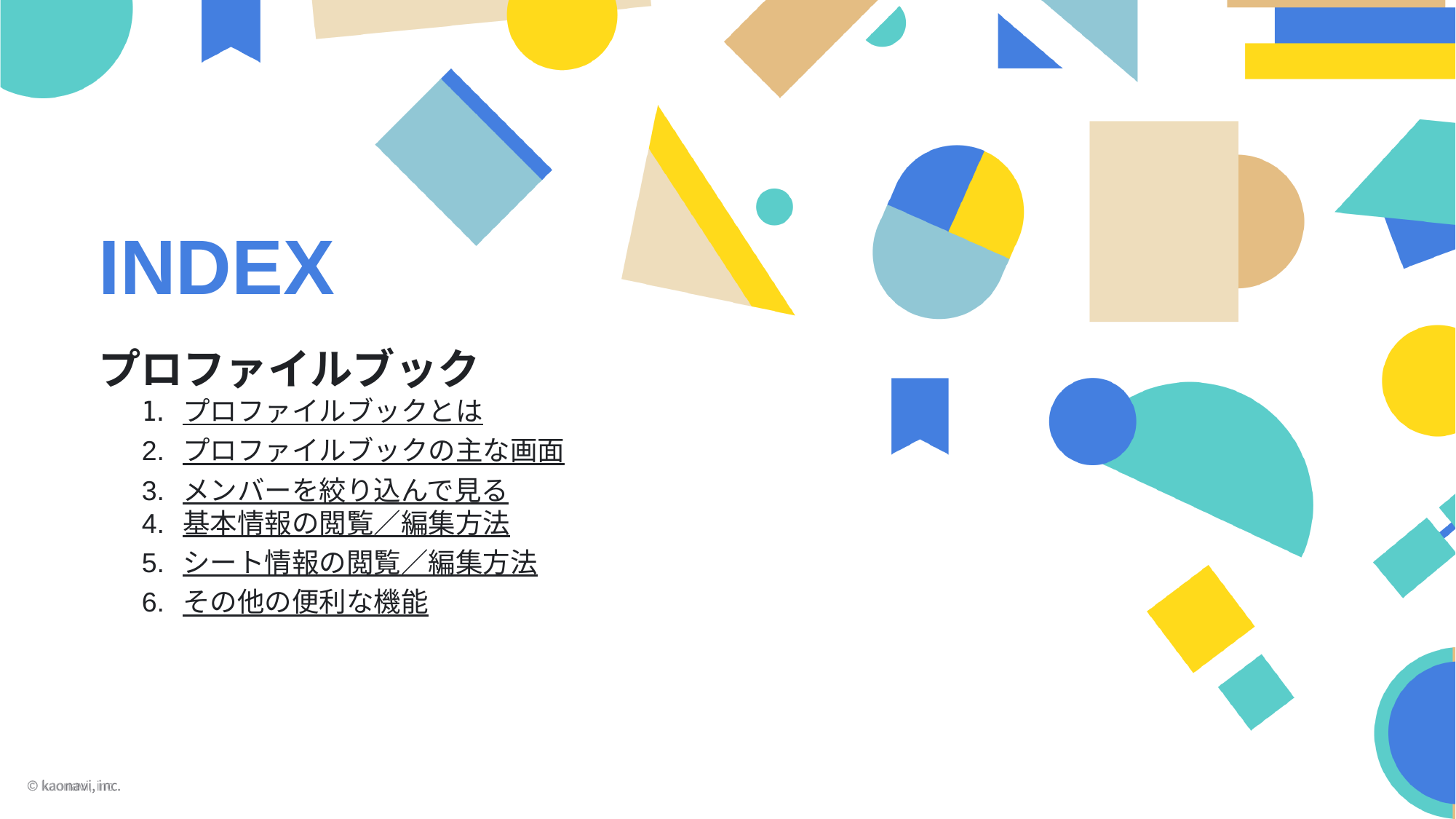

INDEX
プロファイルブック
プロファイルブックとは
プロファイルブックの主な画面
メンバーを絞り込んで見る
基本情報の閲覧／編集方法
シート情報の閲覧／編集方法
その他の便利な機能
© kaonavi, inc.